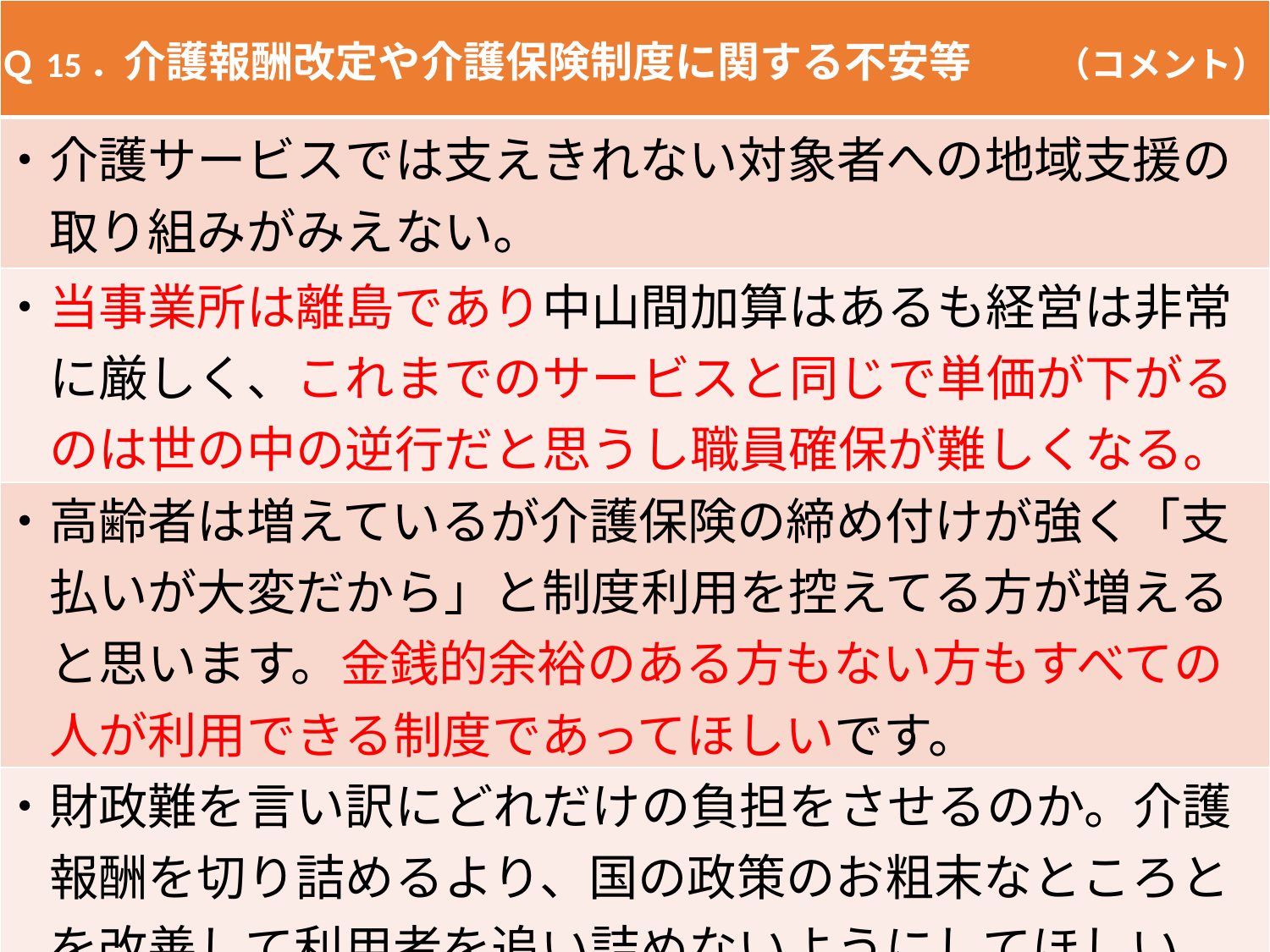

| Ｑ15．介護報酬改定や介護保険制度に関する不安等　　（コメント） |
| --- |
| ・介護サービスでは支えきれない対象者への地域支援の 　取り組みがみえない。 |
| ・当事業所は離島であり中山間加算はあるも経営は非常 　に厳しく、これまでのサービスと同じで単価が下がる 　のは世の中の逆行だと思うし職員確保が難しくなる。 |
| ・高齢者は増えているが介護保険の締め付けが強く「支 　払いが大変だから」と制度利用を控えてる方が増える 　と思います。金銭的余裕のある方もない方もすべての 　人が利用できる制度であってほしいです。 |
| ・財政難を言い訳にどれだけの負担をさせるのか。介護 　報酬を切り詰めるより、国の政策のお粗末なところと 　を改善して利用者を追い詰めないようにしてほしい |
27